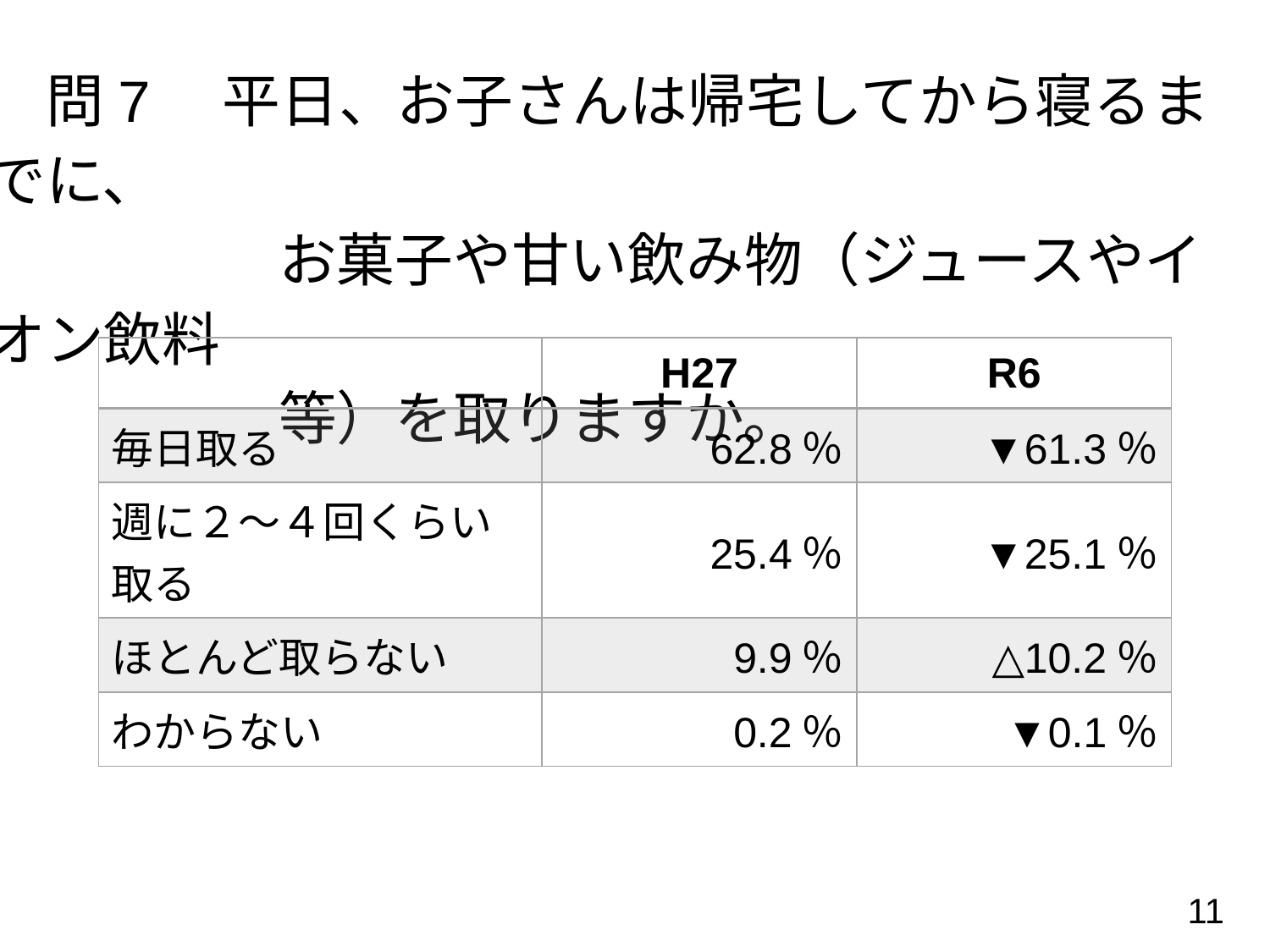

# 問7　平日、お子さんは帰宅してから寝るまでに、 　　　　　お菓子や甘い飲み物（ジュースやイオン飲料 　　　　　等）を取りますか。
|  | H27 | R6 |
| --- | --- | --- |
| 毎日取る | 62.8％ | ▼61.3％ |
| 週に２～４回くらい取る | 25.4％ | ▼25.1％ |
| ほとんど取らない | 9.9％ | △10.2％ |
| わからない | 0.2％ | ▼0.1％ |